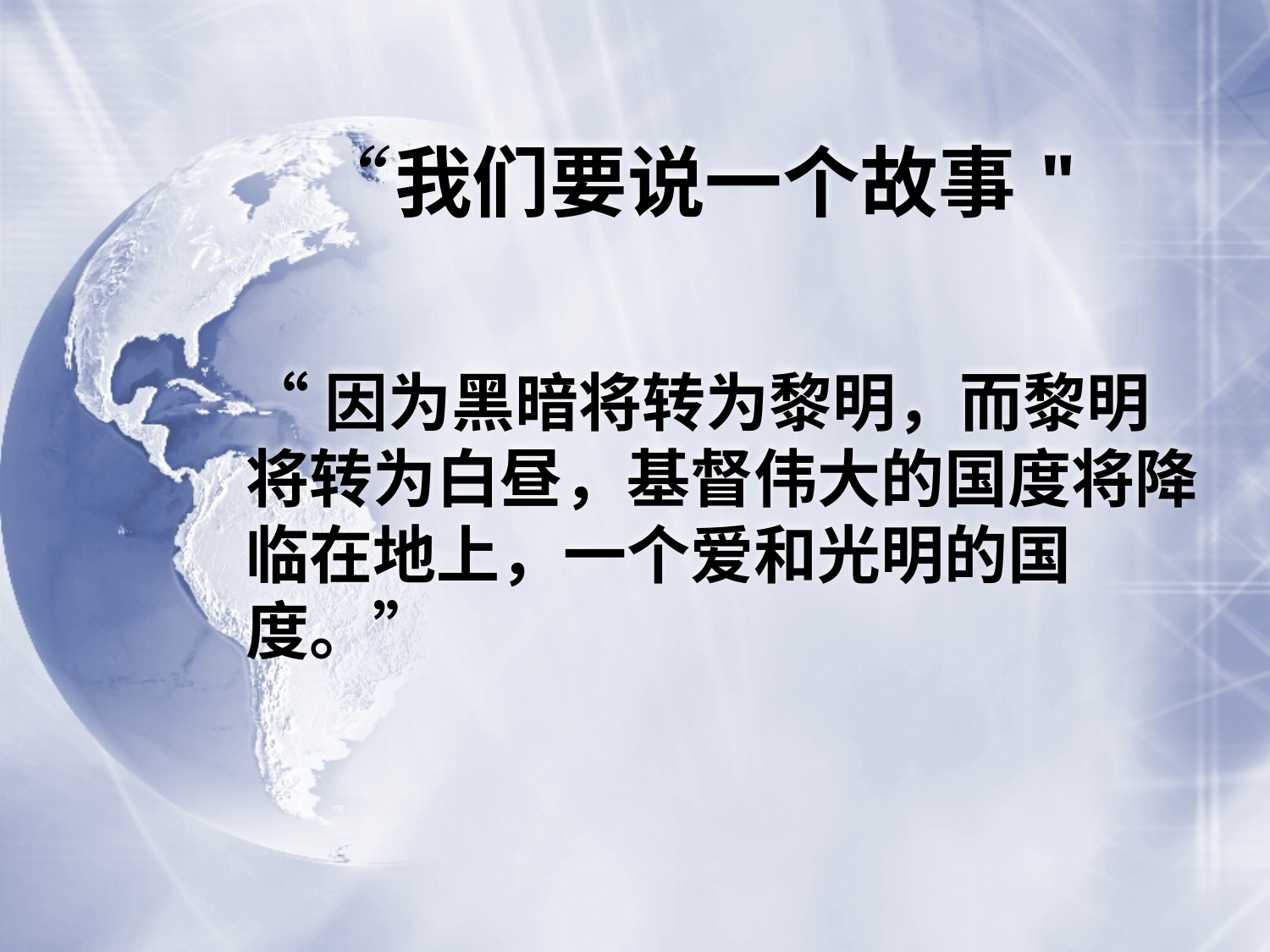

# “我们要说一个故事"
“因为黑暗将转为黎明，而黎明将转为白昼，基督伟大的国度将降临在地上，一个爱和光明的国度。”